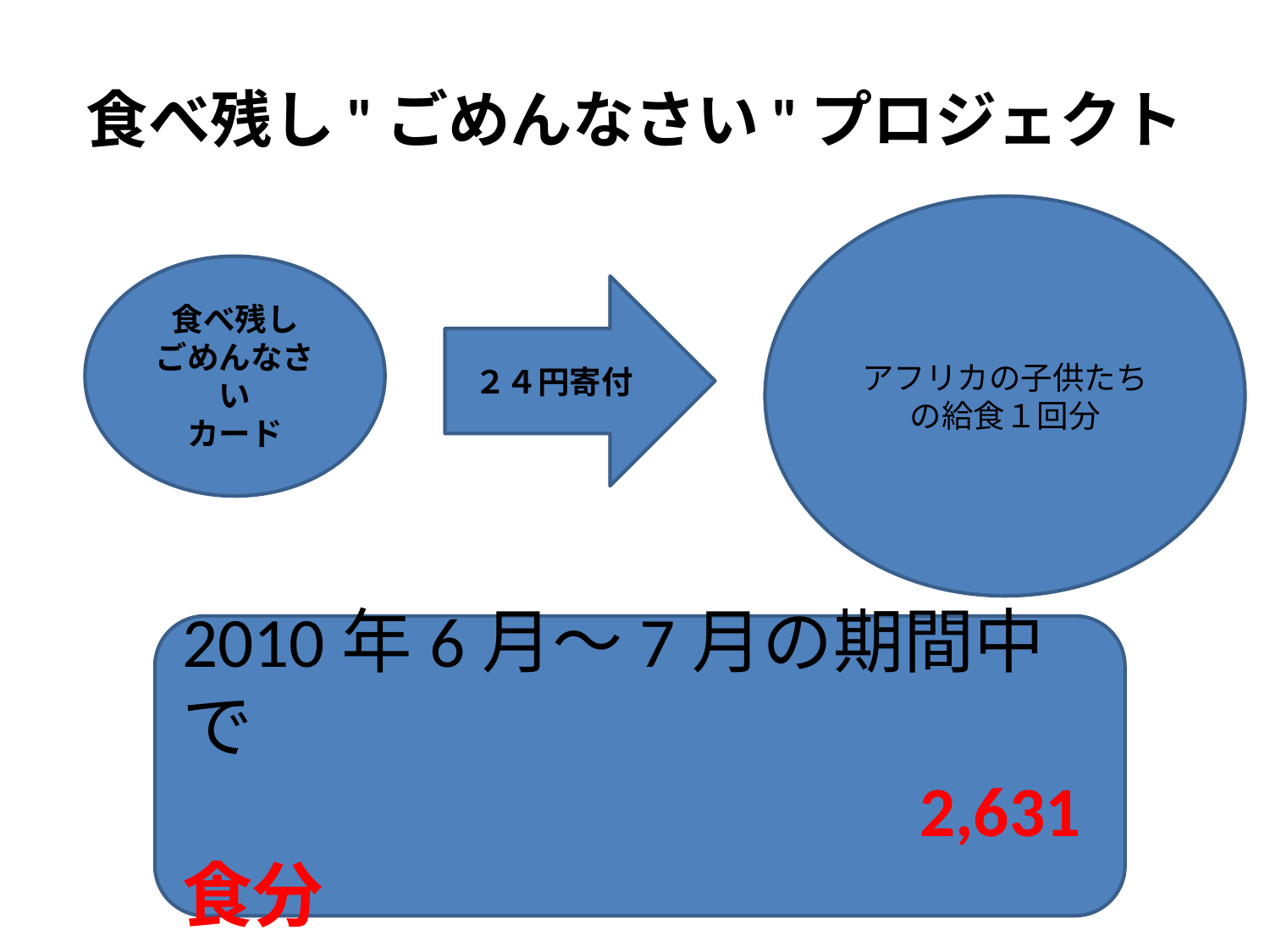

# 食べ残し"ごめんなさい"プロジェクト
アフリカの子供たちの給食１回分
食べ残し
ごめんなさい
カード
２４円寄付
2010年6月～7月の期間中で
　　　　　　　　　　 2,631食分